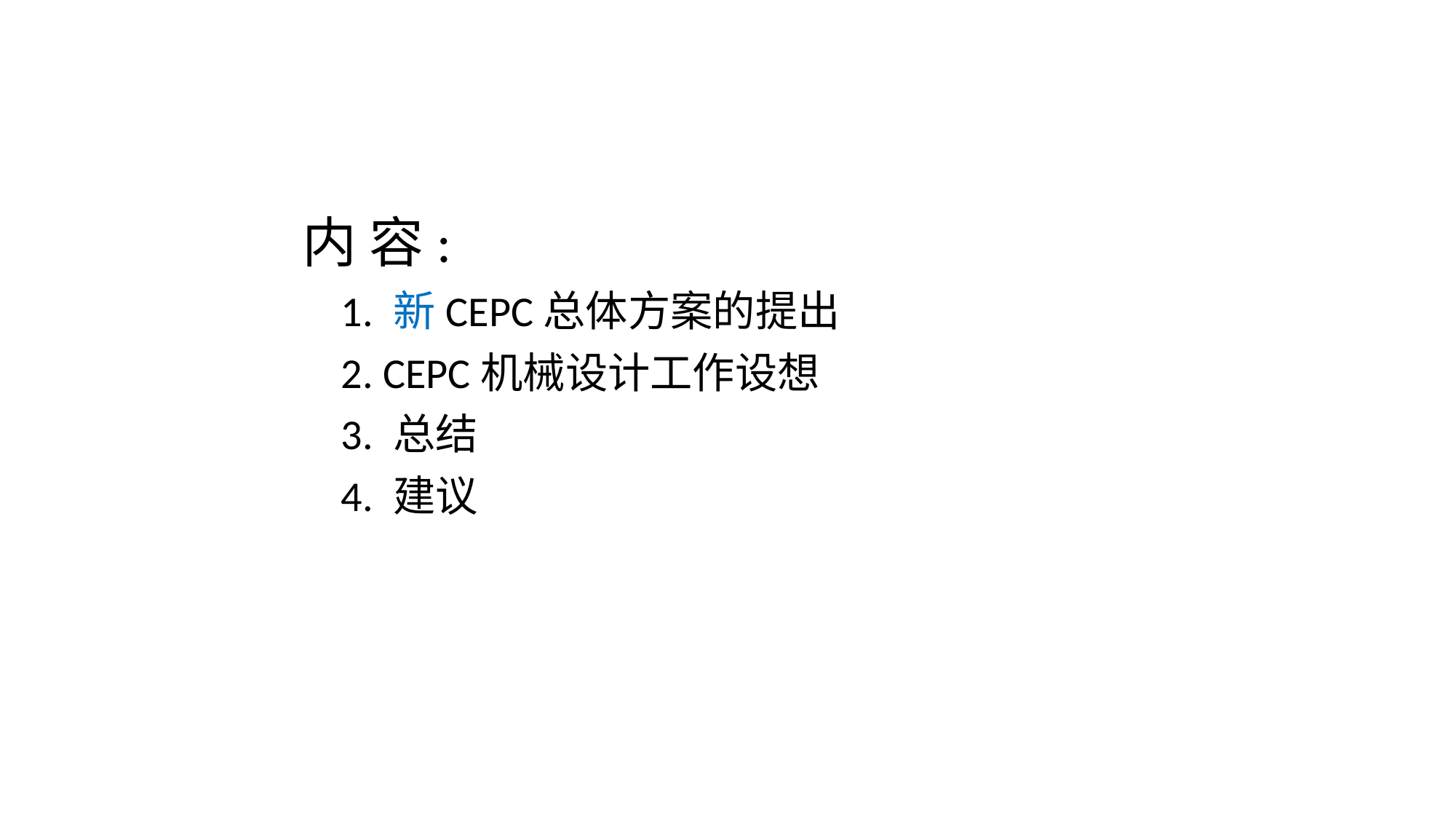

内 容:
    1. 新CEPC总体方案的提出
    2. CEPC机械设计工作设想
    3. 总结
    4. 建议